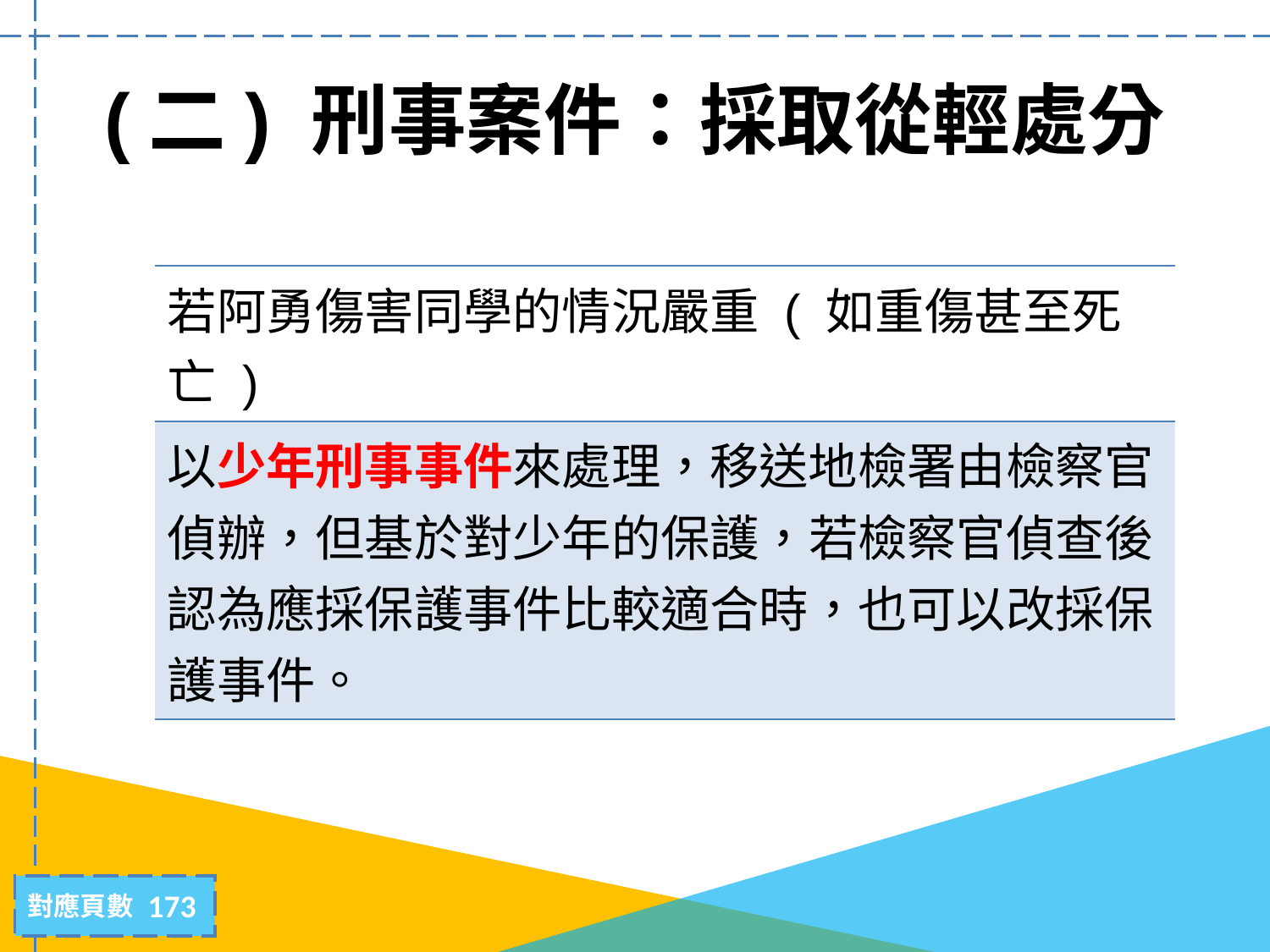

# (二) 刑事案件：採取從輕處分
| 若阿勇傷害同學的情況嚴重 ( 如重傷甚至死亡 ) |
| --- |
| 以少年刑事事件來處理，移送地檢署由檢察官偵辦，但基於對少年的保護，若檢察官偵查後認為應採保護事件比較適合時，也可以改採保護事件。 |
173